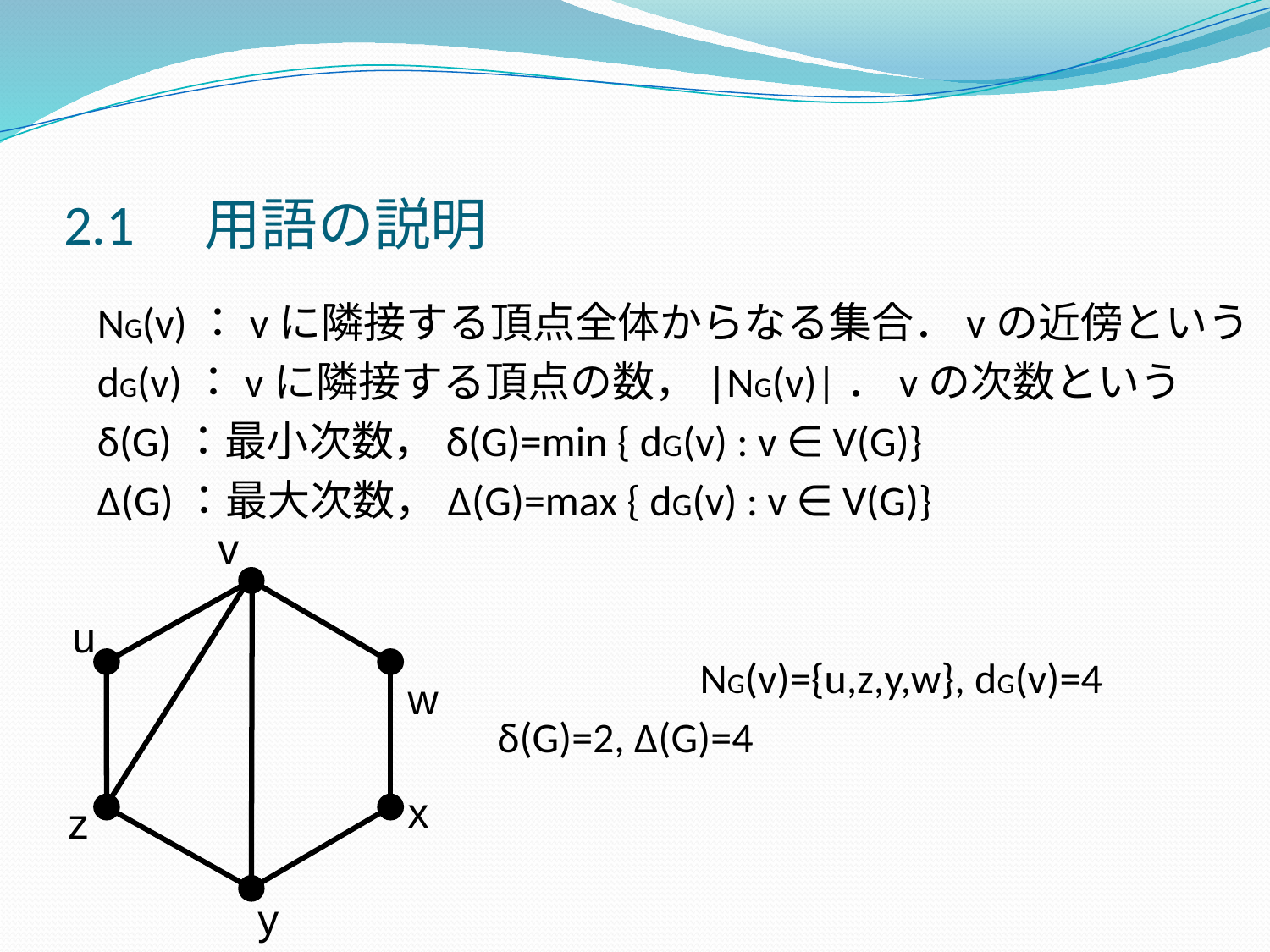

# 2.1　用語の説明

NG(v)：vに隣接する頂点全体からなる集合．vの近傍という
dG(v)：vに隣接する頂点の数，|NG(v)|．vの次数という
δ(G)：最小次数，δ(G)=min { dG(v) : v ∈ V(G)}
Δ(G)：最大次数，Δ(G)=max { dG(v) : v ∈ V(G)}

　　　　　　　　　　　　　　NG(v)={u,z,y,w}, dG(v)=4
                                          δ(G)=2, Δ(G)=4
v

u

w
x
z

y